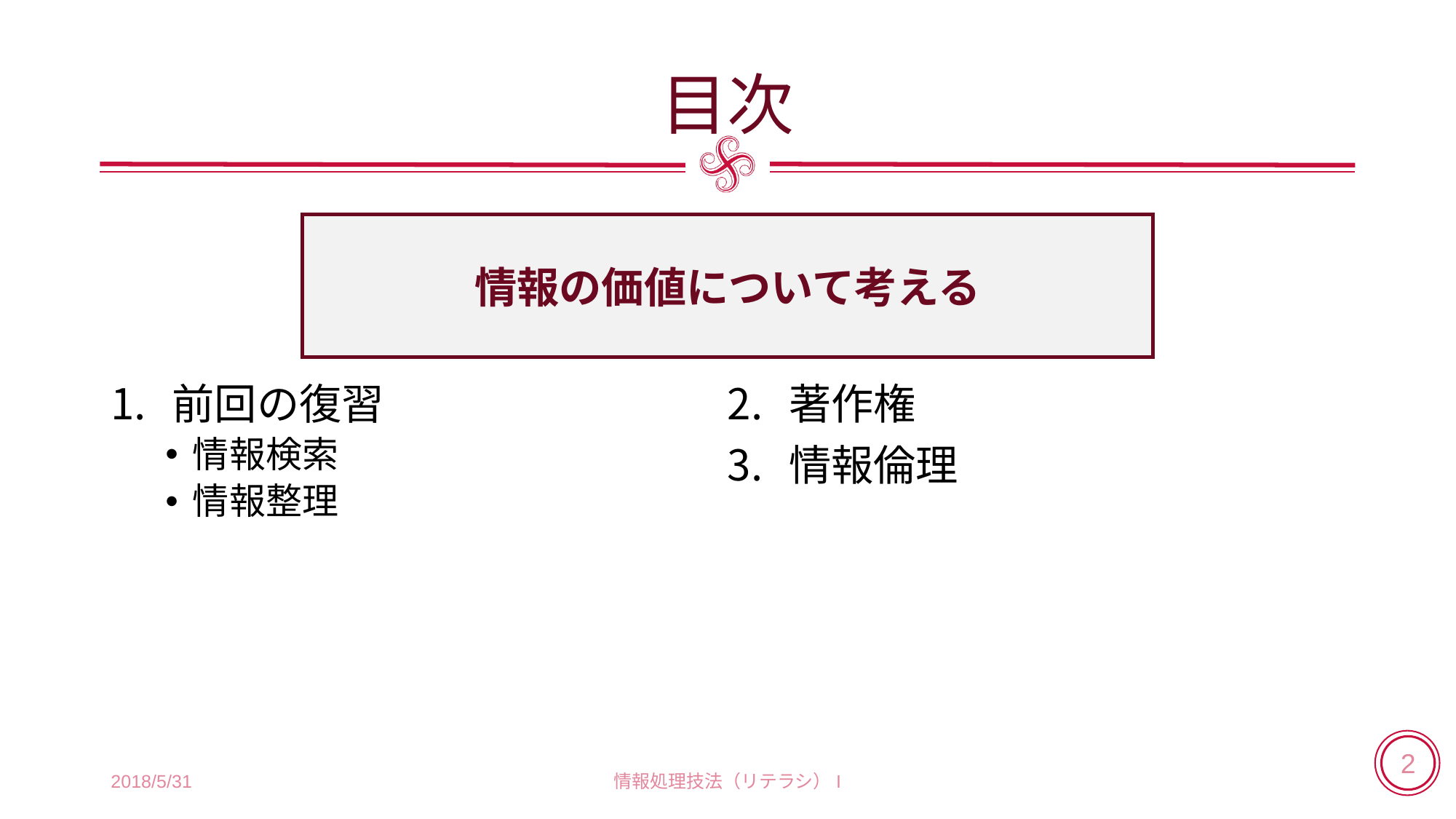

# 目次
情報の価値について考える
前回の復習
情報検索
情報整理

著作権
情報倫理

2018/5/31
情報処理技法（リテラシ）I